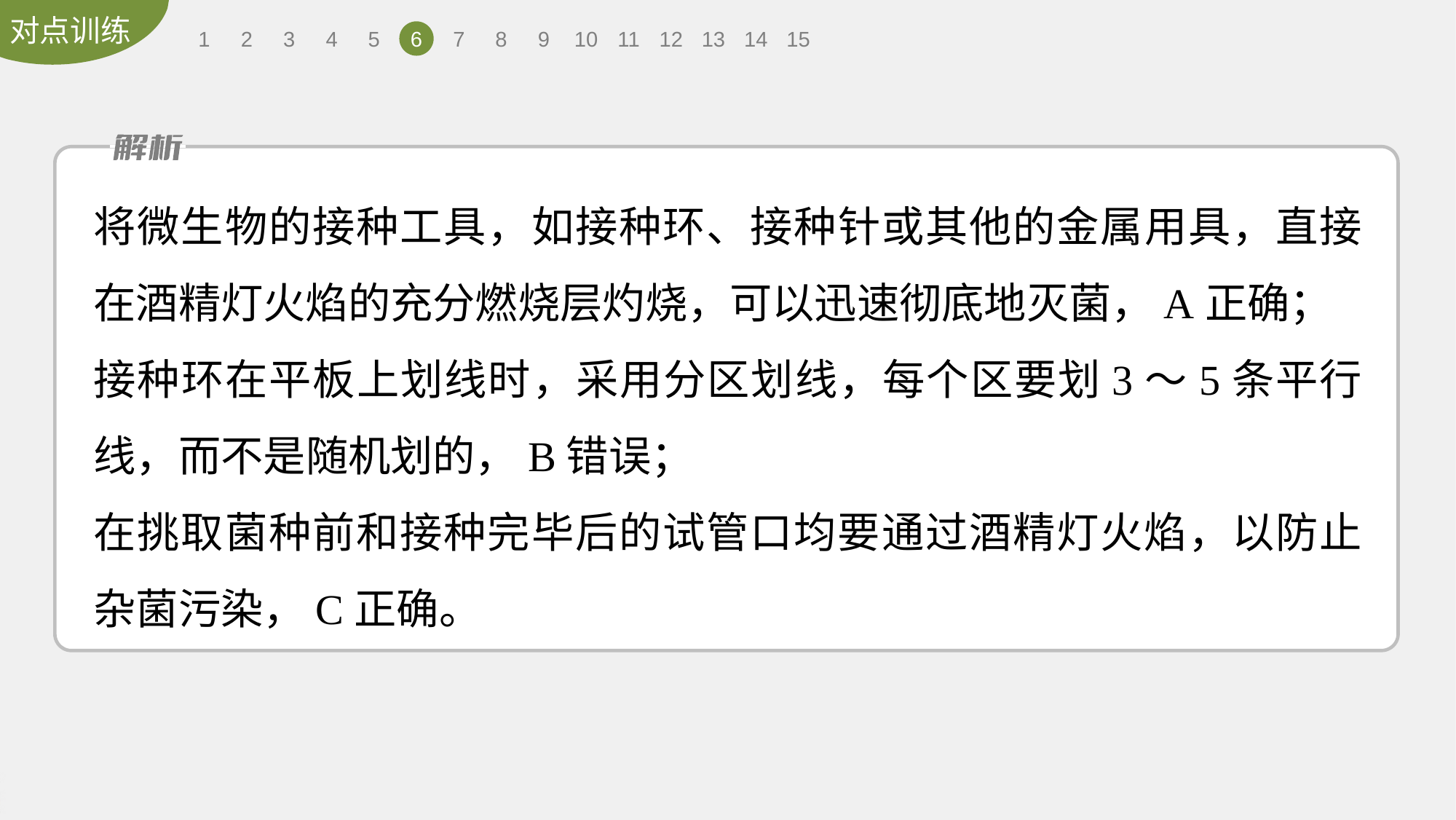

1
2
3
4
5
6
7
8
9
10
11
12
13
14
15

将微生物的接种工具，如接种环、接种针或其他的金属用具，直接在酒精灯火焰的充分燃烧层灼烧，可以迅速彻底地灭菌，A正确；
接种环在平板上划线时，采用分区划线，每个区要划3～5条平行线，而不是随机划的，B错误；
在挑取菌种前和接种完毕后的试管口均要通过酒精灯火焰，以防止杂菌污染，C正确。